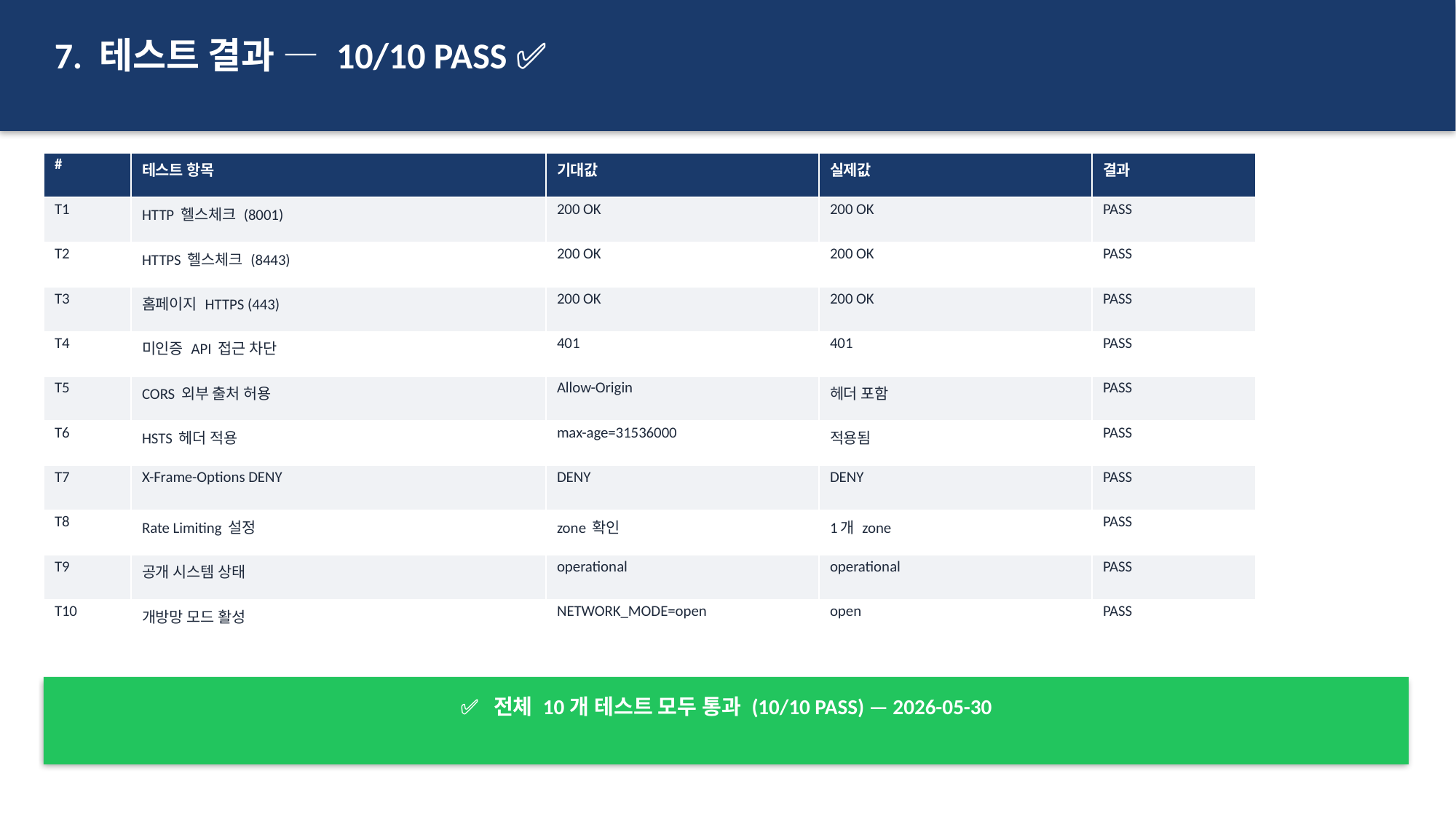

7. 테스트 결과 — 10/10 PASS ✅
| # | 테스트 항목 | 기대값 | 실제값 | 결과 |
| --- | --- | --- | --- | --- |
| T1 | HTTP 헬스체크 (8001) | 200 OK | 200 OK | PASS |
| T2 | HTTPS 헬스체크 (8443) | 200 OK | 200 OK | PASS |
| T3 | 홈페이지 HTTPS (443) | 200 OK | 200 OK | PASS |
| T4 | 미인증 API 접근 차단 | 401 | 401 | PASS |
| T5 | CORS 외부 출처 허용 | Allow-Origin | 헤더 포함 | PASS |
| T6 | HSTS 헤더 적용 | max-age=31536000 | 적용됨 | PASS |
| T7 | X-Frame-Options DENY | DENY | DENY | PASS |
| T8 | Rate Limiting 설정 | zone 확인 | 1개 zone | PASS |
| T9 | 공개 시스템 상태 | operational | operational | PASS |
| T10 | 개방망 모드 활성 | NETWORK\_MODE=open | open | PASS |

✅  전체 10개 테스트 모두 통과 (10/10 PASS) — 2026-05-30